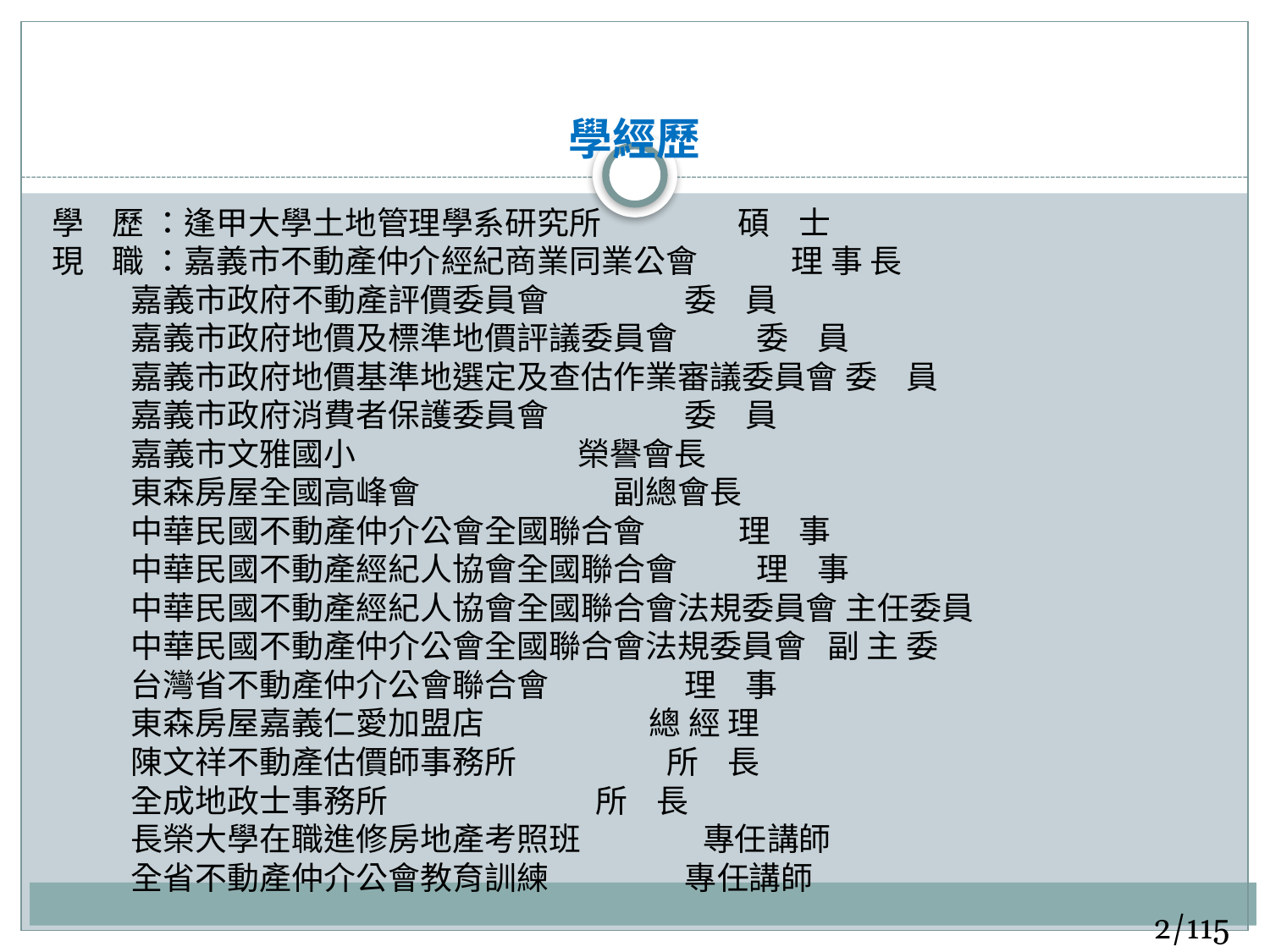

# 學經歷
 學    歷 ：逢甲大學土地管理學系研究所                   碩    士
 現    職 ：嘉義市不動產仲介經紀商業同業公會             理 事 長
            嘉義市政府不動產評價委員會                   委    員
            嘉義市政府地價及標準地價評議委員會           委    員
            嘉義市政府地價基準地選定及查估作業審議委員會 委    員
            嘉義市政府消費者保護委員會                   委    員
            嘉義市文雅國小                               榮譽會長
            東森房屋全國高峰會                           副總會長
            中華民國不動產仲介公會全國聯合會             理    事
            中華民國不動產經紀人協會全國聯合會           理    事
            中華民國不動產經紀人協會全國聯合會法規委員會 主任委員
            中華民國不動產仲介公會全國聯合會法規委員會   副 主 委
            台灣省不動產仲介公會聯合會                   理    事
            東森房屋嘉義仁愛加盟店                       總 經 理
            陳文祥不動產估價師事務所                     所    長
            全成地政士事務所                             所    長
            長榮大學在職進修房地產考照班                 專任講師
            全省不動產仲介公會教育訓練                   專任講師